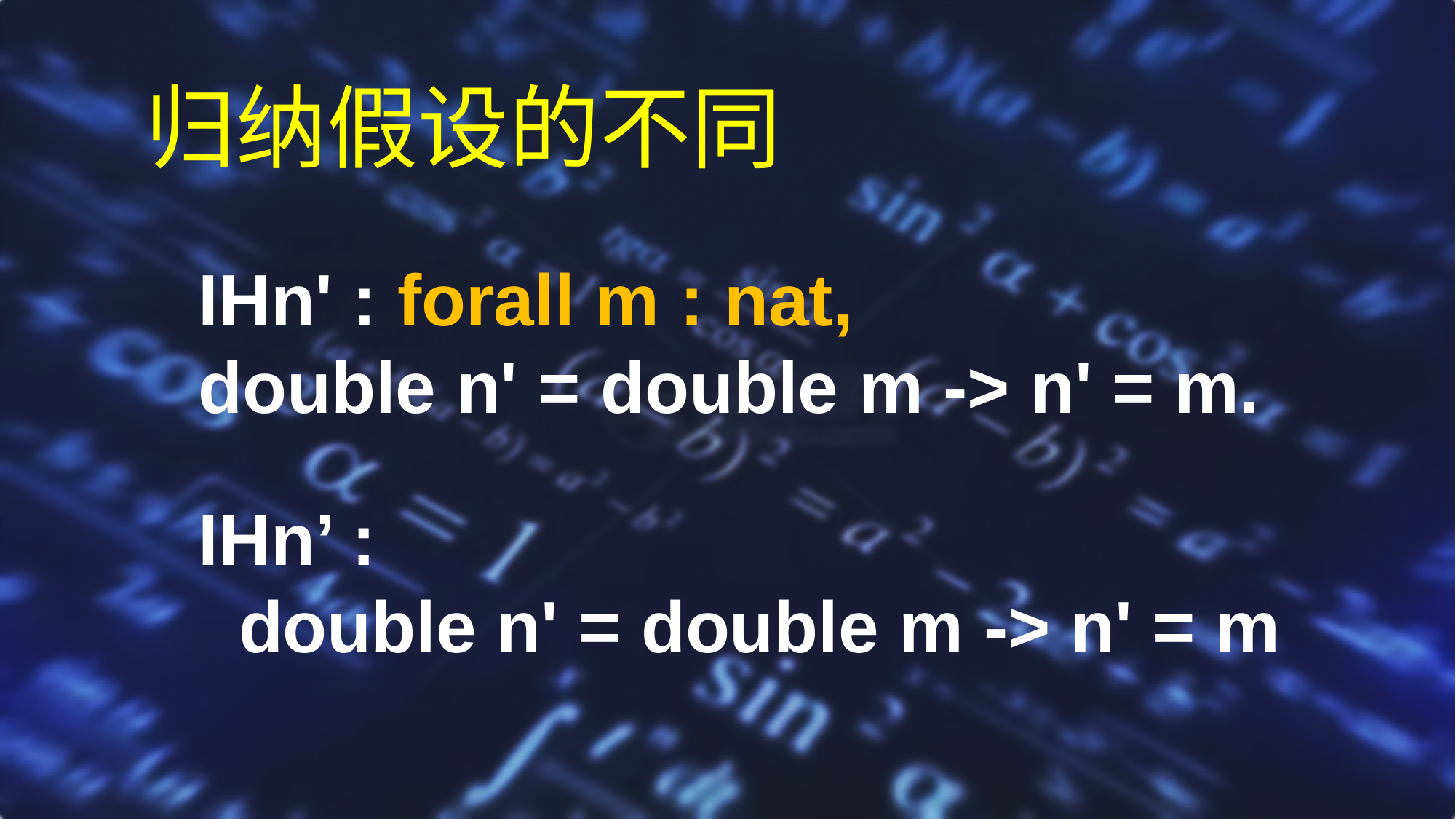

归纳假设的不同
IHn' : forall m : nat,
double n' = double m -> n' = m.
IHn’ :
  double n' = double m -> n' = m